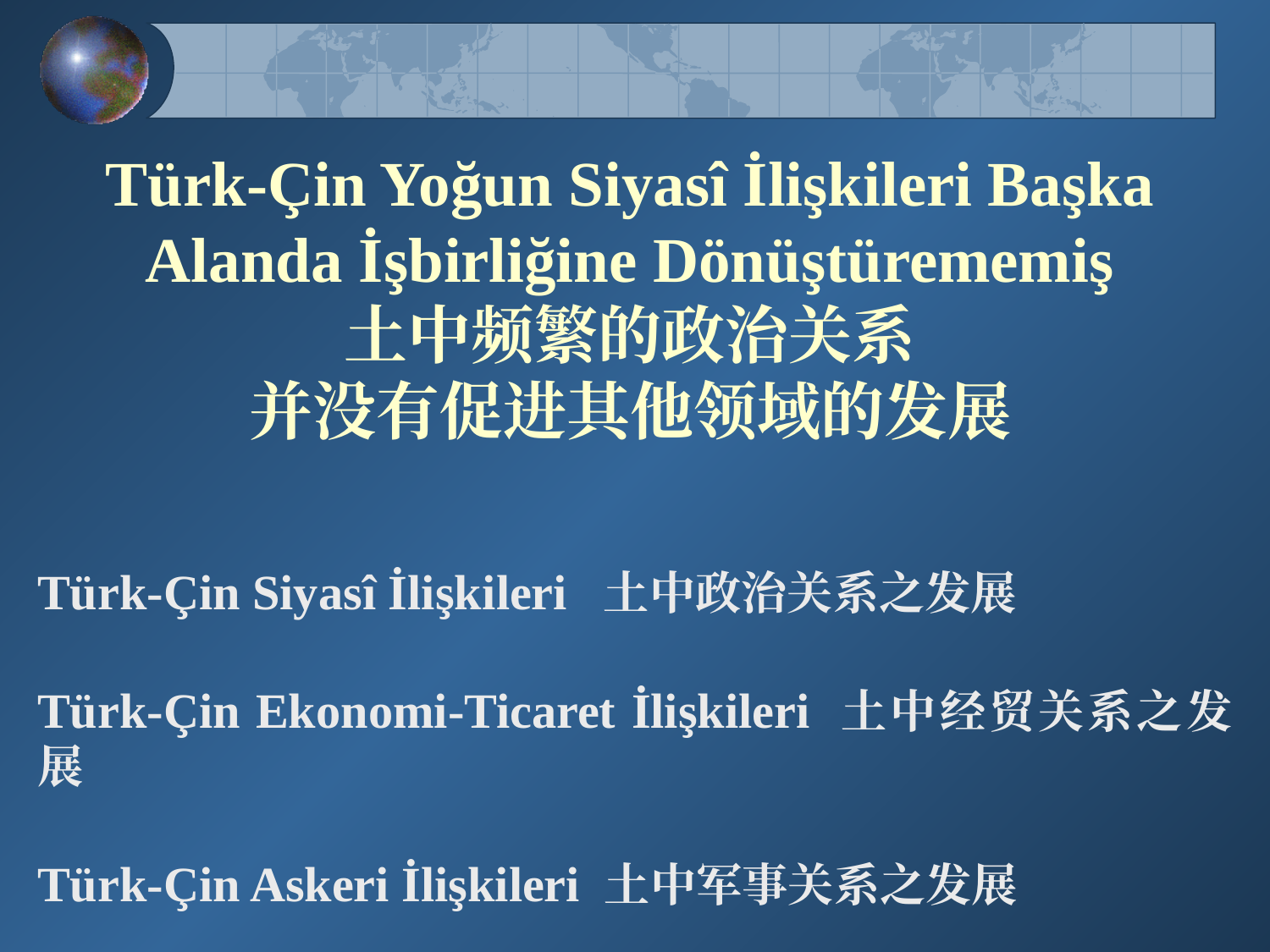

# Türk-Çin Yoğun Siyasî İlişkileri Başka Alanda İşbirliğine Dönüştürememiş 土中频繁的政治关系 并没有促进其他领域的发展
Türk-Çin Siyasî İlişkileri  土中政治关系之发展

Türk-Çin Ekonomi-Ticaret İlişkileri 土中经贸关系之发展

Türk-Çin Askeri İlişkileri 土中军事关系之发展